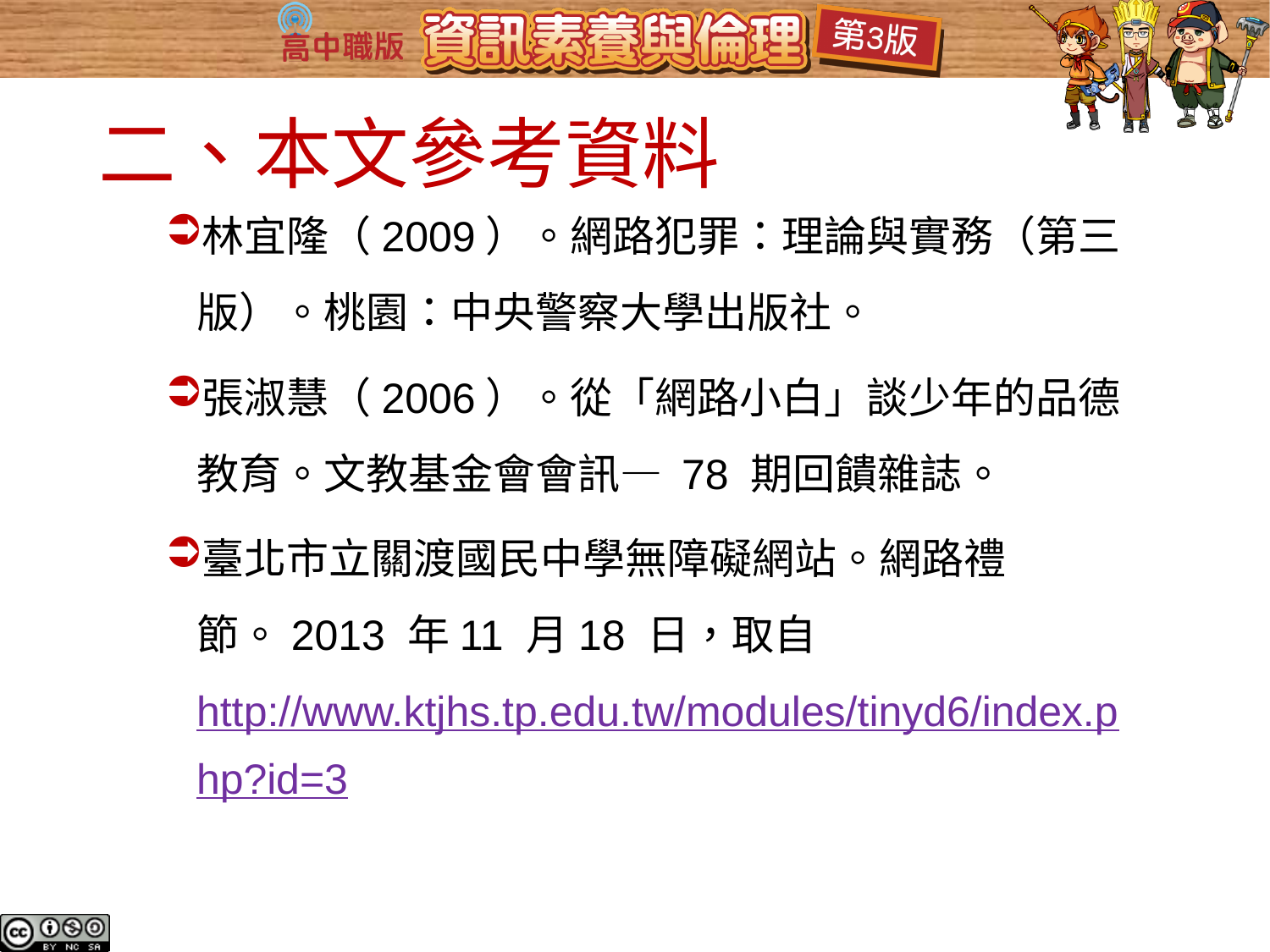

# 二、本文參考資料

林宜隆（2009）。網路犯罪：理論與實務（第三版）。桃園：中央警察大學出版社。
張淑慧（2006）。從「網路小白」談少年的品德教育。文教基金會會訊― 78 期回饋雜誌。
臺北市立關渡國民中學無障礙網站。網路禮節。2013 年11 月18 日，取自http://www.ktjhs.tp.edu.tw/modules/tinyd6/index.php?id=3